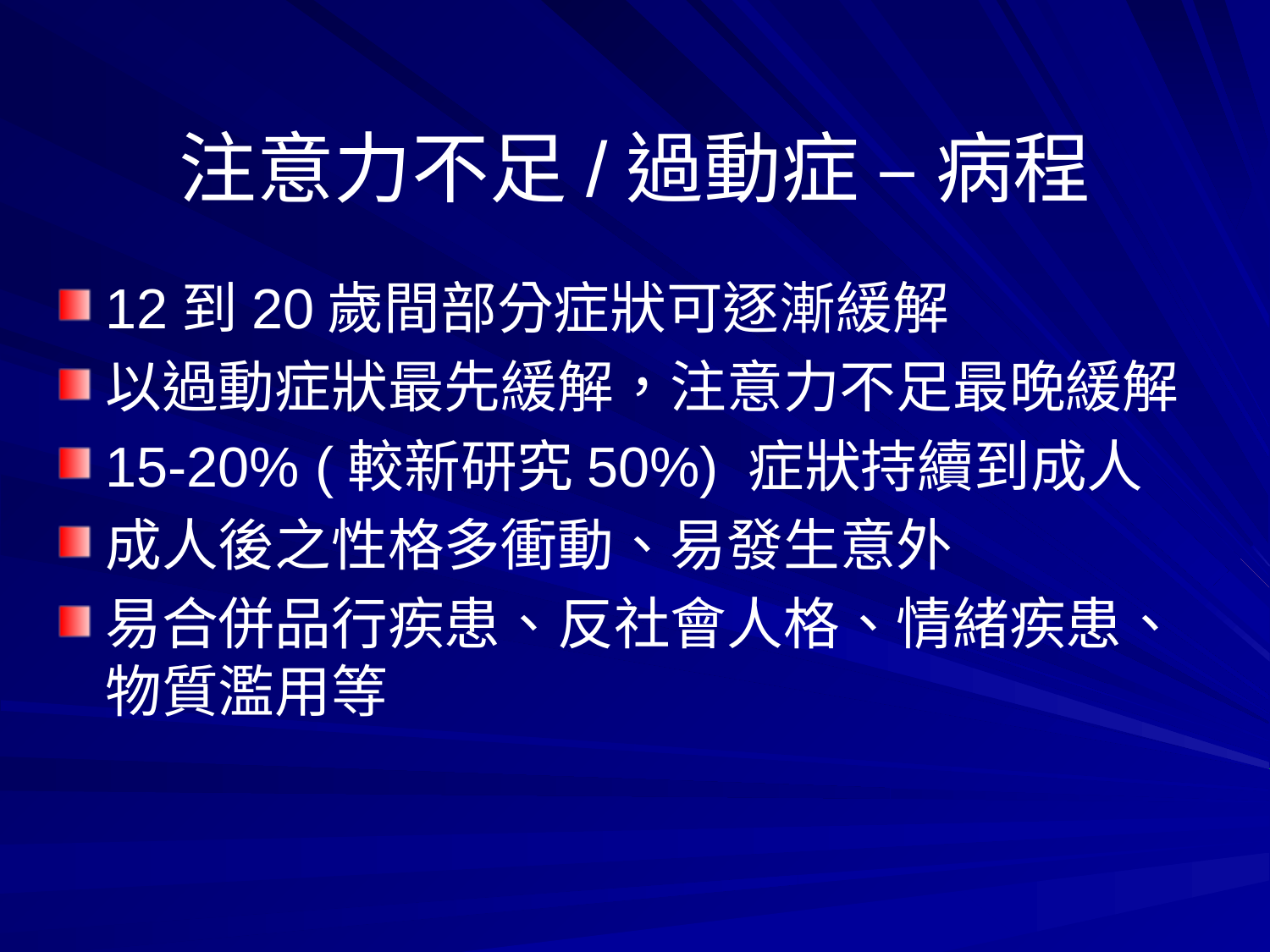

# 注意力不足/過動症 – 病程
12到20歲間部分症狀可逐漸緩解
以過動症狀最先緩解，注意力不足最晚緩解
15-20% (較新研究50%) 症狀持續到成人
成人後之性格多衝動、易發生意外
易合併品行疾患、反社會人格、情緒疾患、物質濫用等